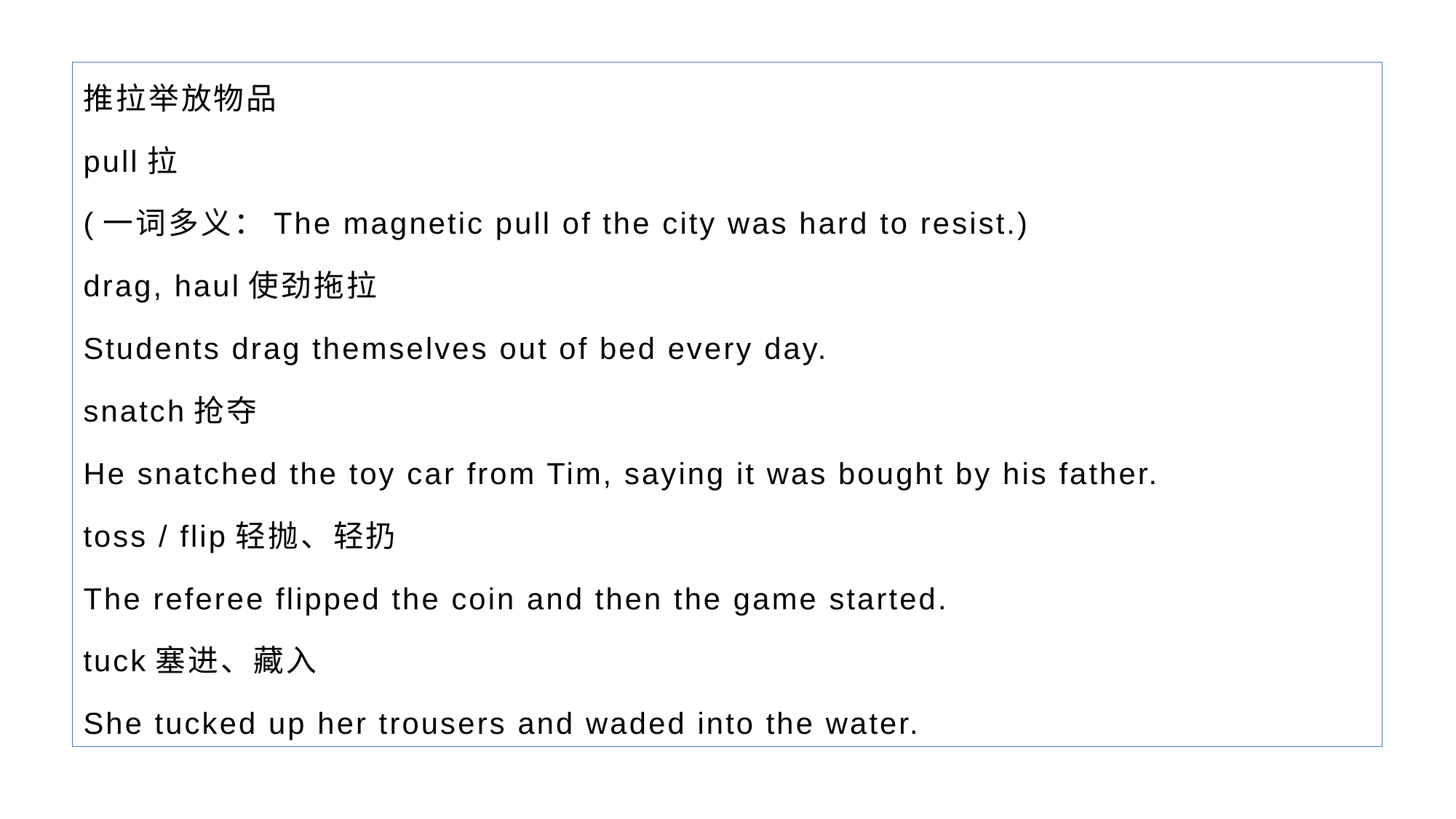

推拉举放物品
pull拉
(一词多义：The magnetic pull of the city was hard to resist.)
drag, haul使劲拖拉
Students drag themselves out of bed every day.
snatch抢夺
He snatched the toy car from Tim, saying it was bought by his father.
toss / flip轻抛、轻扔
The referee flipped the coin and then the game started.
tuck塞进、藏入
She tucked up her trousers and waded into the water.